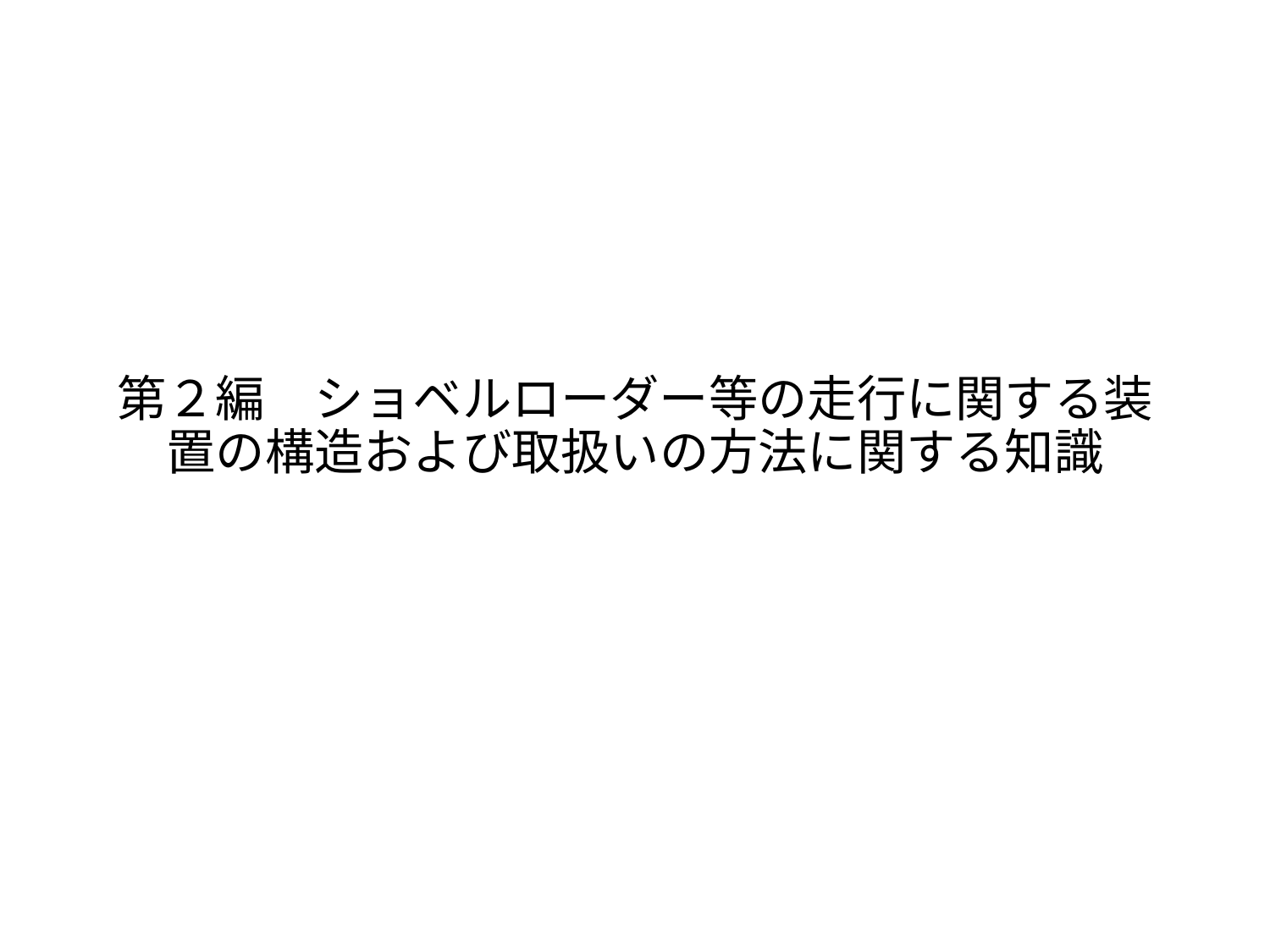

# 第２編　ショベルローダー等の走行に関する装置の構造および取扱いの方法に関する知識